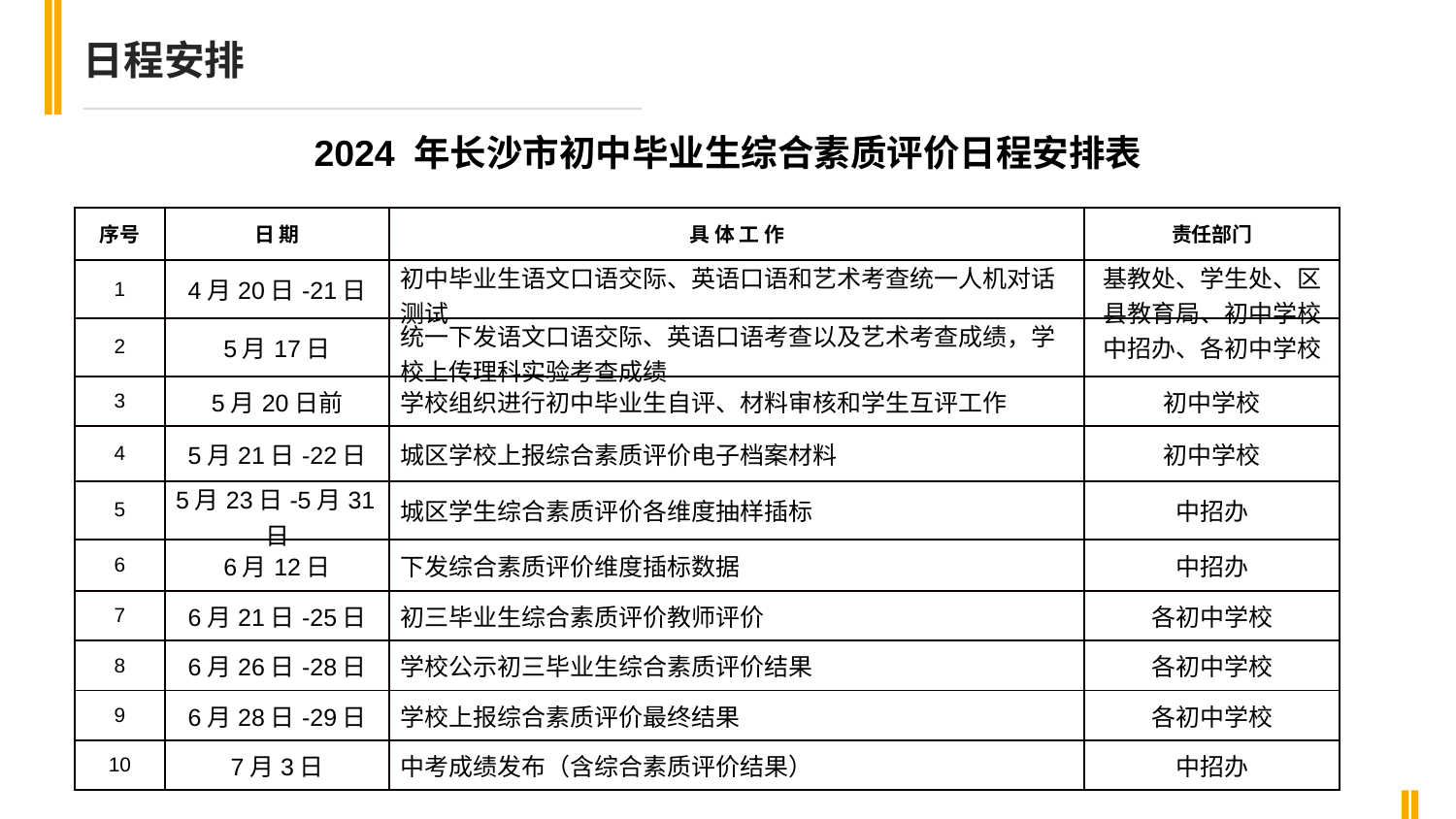

日程安排
2024 年长沙市初中毕业生综合素质评价日程安排表
| 序号 | 日 期 | 具 体 工 作 | 责任部门 |
| --- | --- | --- | --- |
| 1 | 4月20日-21日 | 初中毕业生语文口语交际、英语口语和艺术考查统一人机对话测试 | 基教处、学生处、区县教育局、初中学校 |
| 2 | 5月17日 | 统一下发语文口语交际、英语口语考查以及艺术考查成绩，学校上传理科实验考查成绩 | 中招办、各初中学校 |
| 3 | 5月20日前 | 学校组织进行初中毕业生自评、材料审核和学生互评工作 | 初中学校 |
| 4 | 5月21日-22日 | 城区学校上报综合素质评价电子档案材料 | 初中学校 |
| 5 | 5月23日-5月31日 | 城区学生综合素质评价各维度抽样插标 | 中招办 |
| 6 | 6月12日 | 下发综合素质评价维度插标数据 | 中招办 |
| 7 | 6月21日-25日 | 初三毕业生综合素质评价教师评价 | 各初中学校 |
| 8 | 6月26日-28日 | 学校公示初三毕业生综合素质评价结果 | 各初中学校 |
| 9 | 6月28日-29日 | 学校上报综合素质评价最终结果 | 各初中学校 |
| 10 | 7月3日 | 中考成绩发布（含综合素质评价结果） | 中招办 |